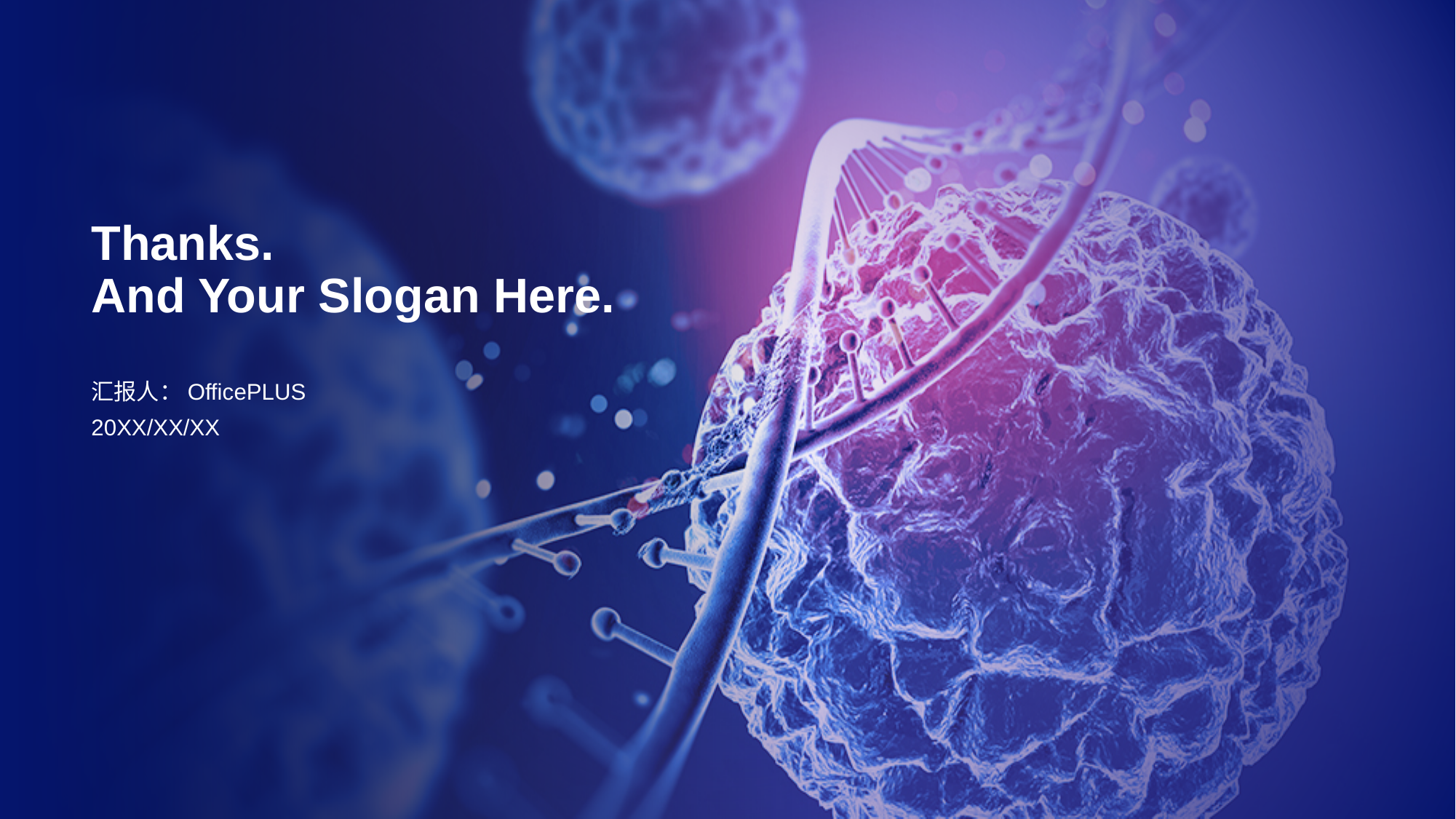

# Thanks. And Your Slogan Here.
汇报人：OfficePLUS
20XX/XX/XX